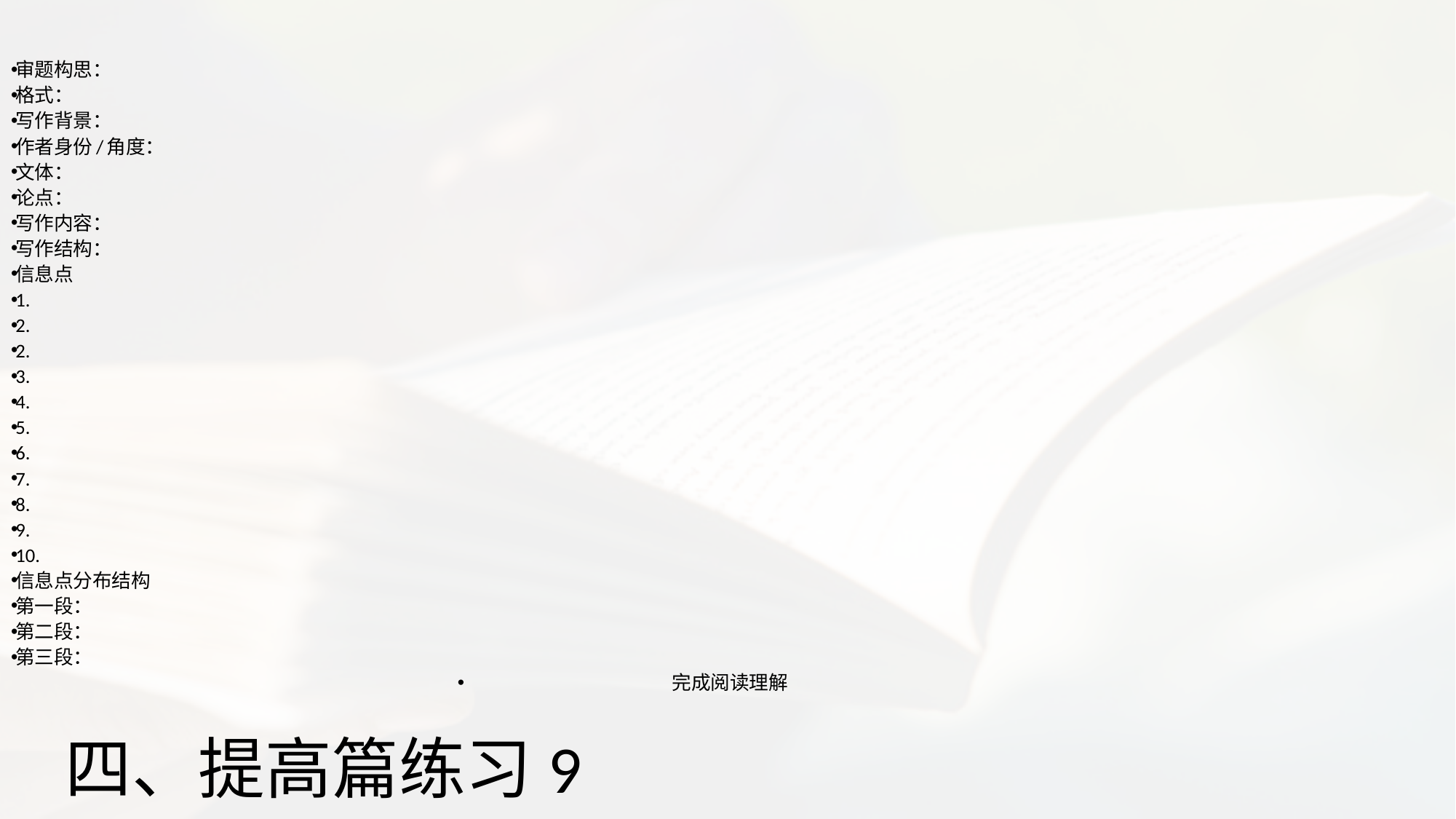

审题构思：
格式：
写作背景：
作者身份/角度：
文体：
论点：
写作内容：
写作结构：
信息点
1.
2.
2.
3.
4.
5.
6.
7.
8.
9.
10.
信息点分布结构
第一段：
第二段：
第三段：
完成阅读理解
# 四、提高篇练习9